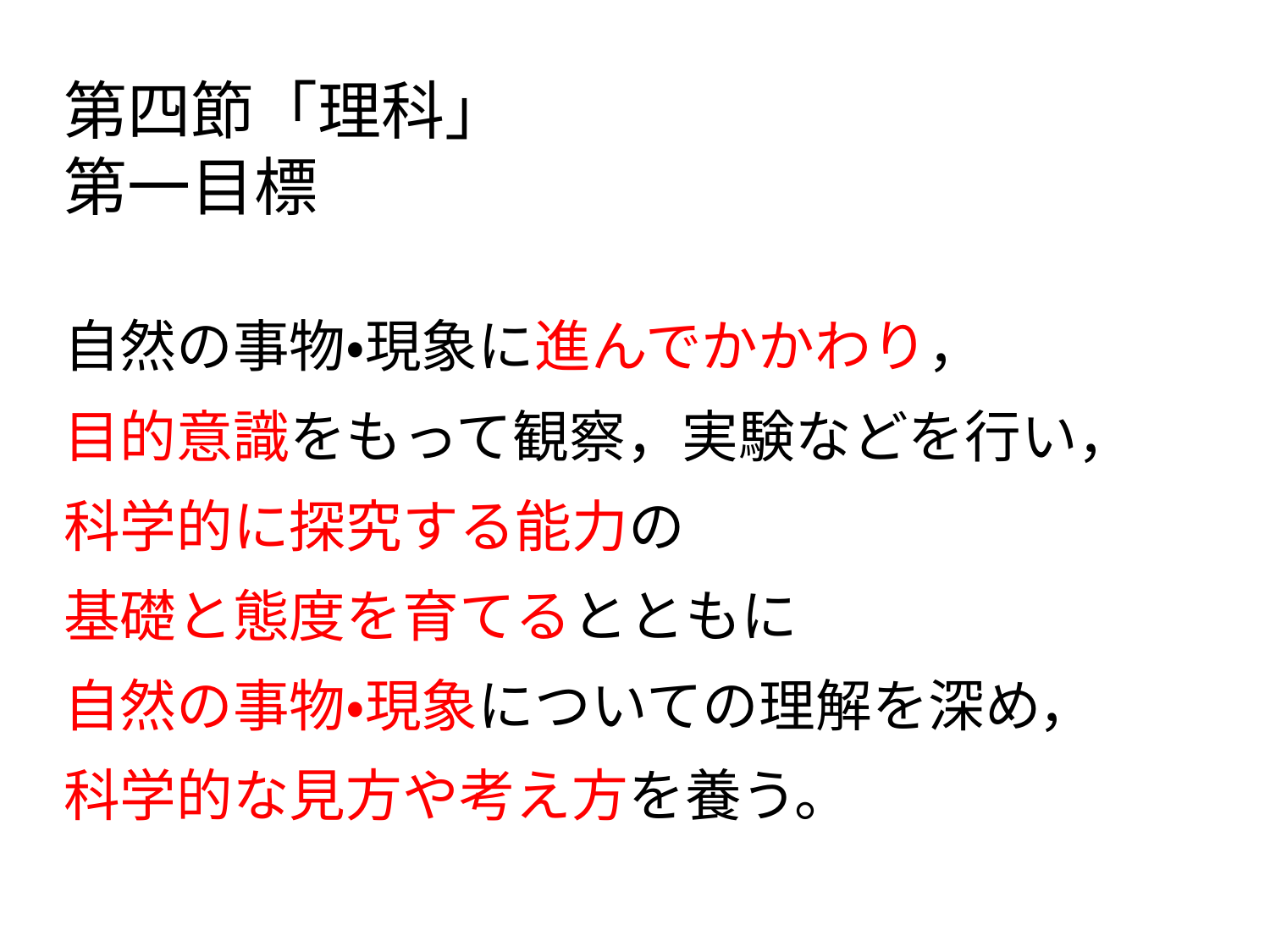

第四節「理科」
第一目標

自然の事物・現象に進んでかかわり，

目的意識をもって観察，実験などを行い，

科学的に探究する能力の

基礎と態度を育てるとともに

自然の事物・現象についての理解を深め，

科学的な見方や考え方を養う。